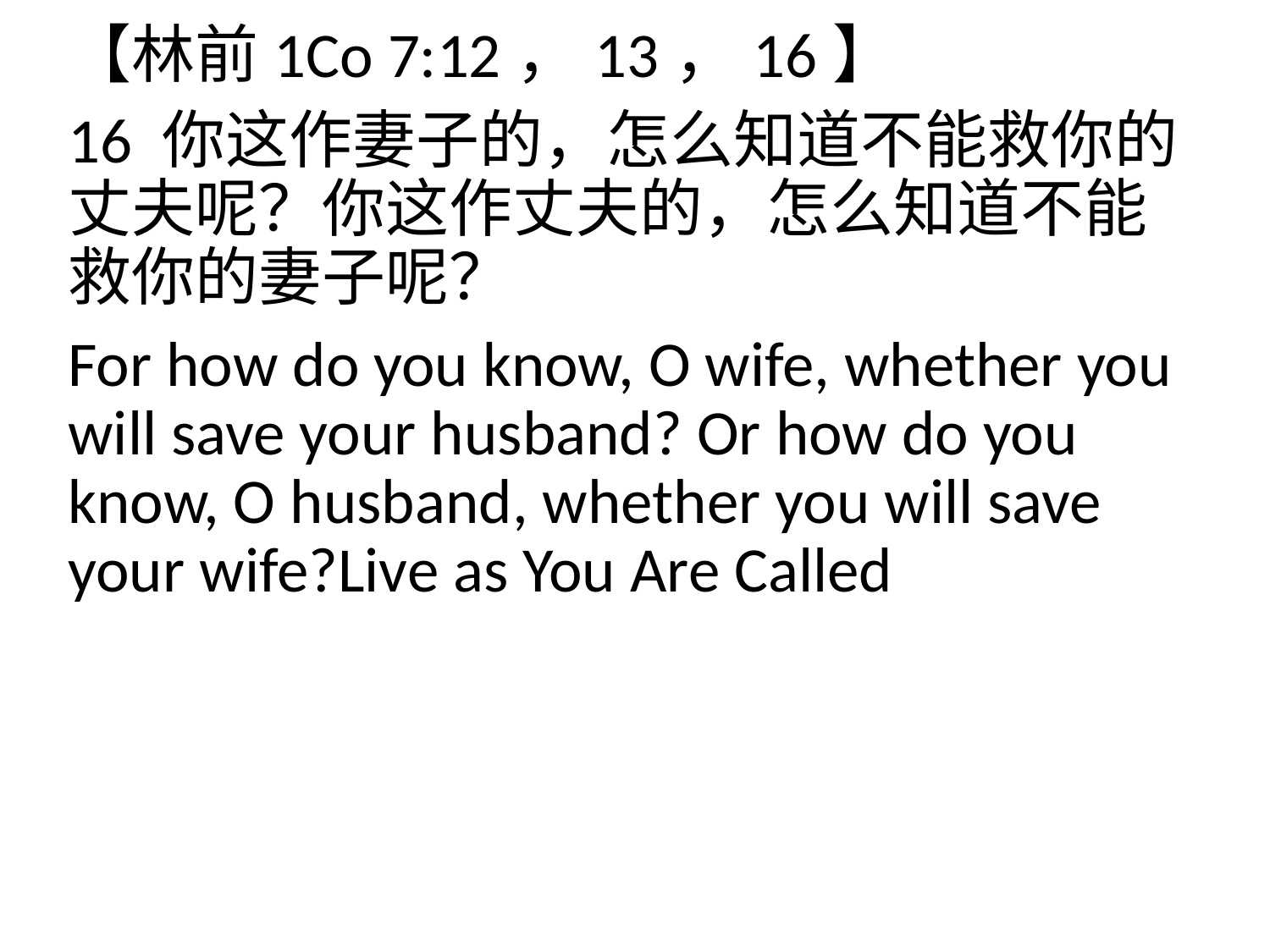

【林前1Co 7:12，13，16】
16 你这作妻子的，怎么知道不能救你的丈夫呢？你这作丈夫的，怎么知道不能救你的妻子呢？
For how do you know, O wife, whether you will save your husband? Or how do you know, O husband, whether you will save your wife?Live as You Are Called